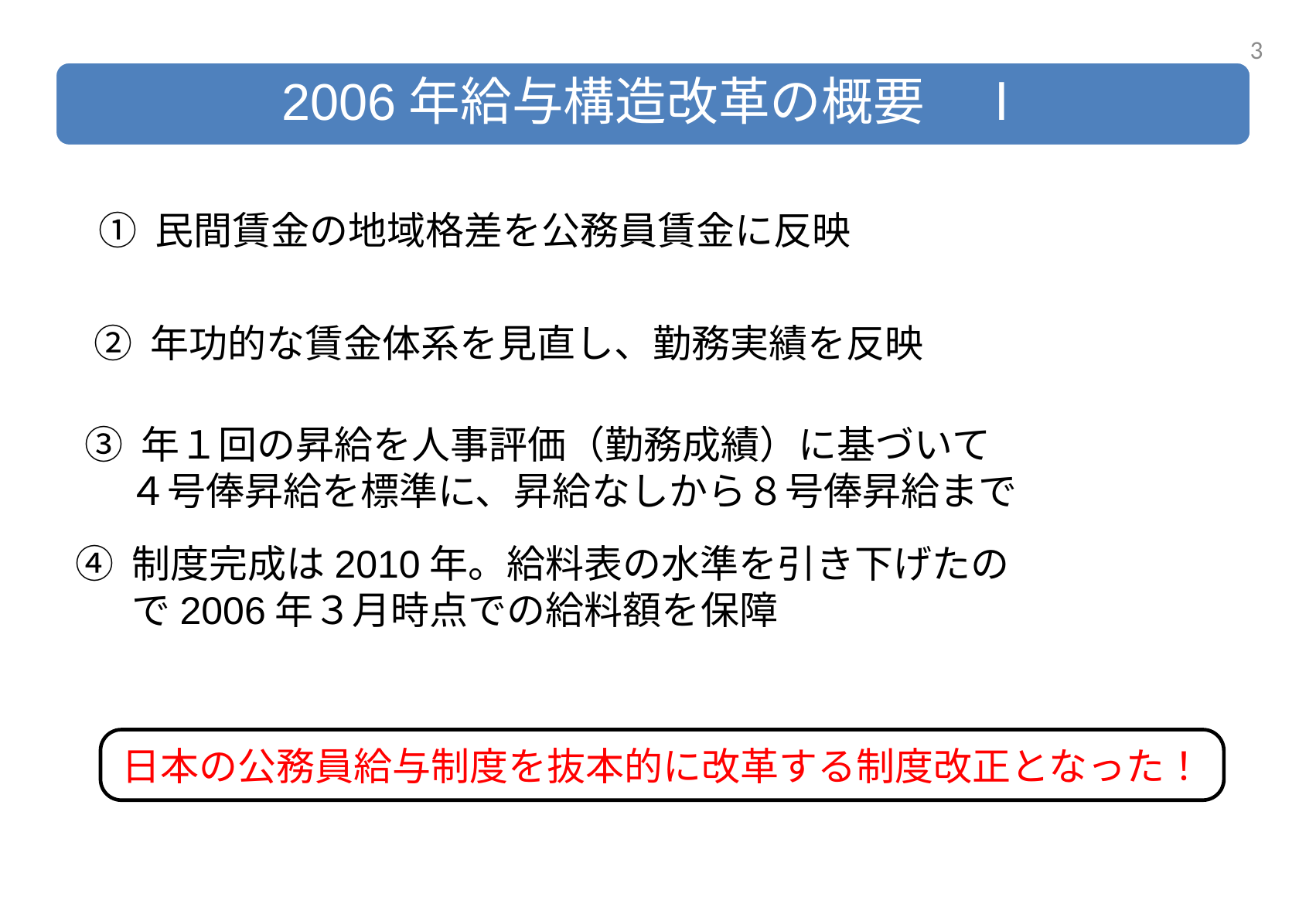

3
2006年給与構造改革の概要　Ⅰ

① 民間賃金の地域格差を公務員賃金に反映
② 年功的な賃金体系を見直し、勤務実績を反映
③ 年１回の昇給を人事評価（勤務成績）に基づいて
    ４号俸昇給を標準に、昇給なしから８号俸昇給まで
④ 制度完成は2010年。給料表の水準を引き下げたの
 　で2006年３月時点での給料額を保障

日本の公務員給与制度を抜本的に改革する制度改正となった！